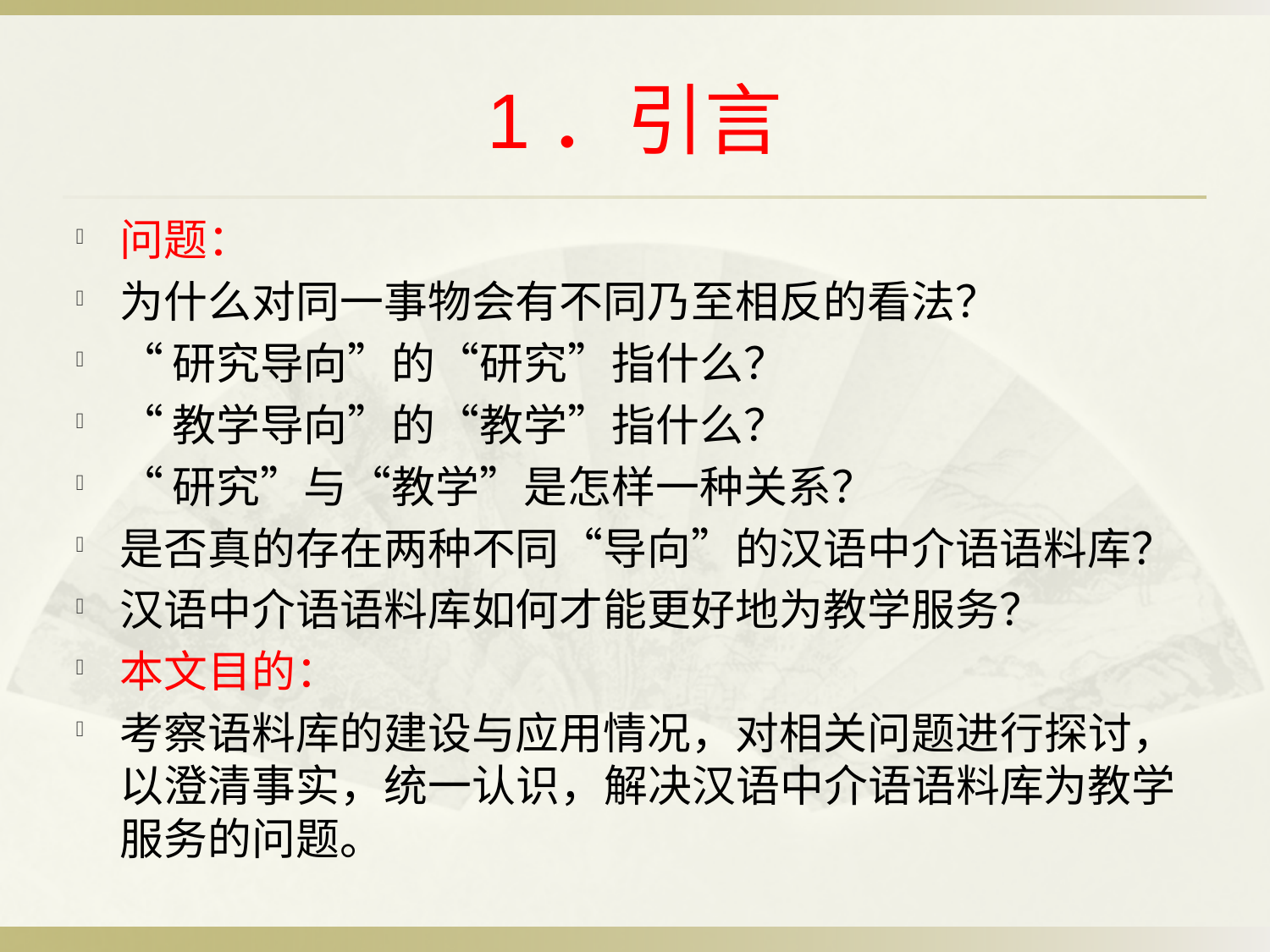

# 1．引言
问题：
为什么对同一事物会有不同乃至相反的看法？
“研究导向”的“研究”指什么？
“教学导向”的“教学”指什么？
“研究”与“教学”是怎样一种关系？
是否真的存在两种不同“导向”的汉语中介语语料库？
汉语中介语语料库如何才能更好地为教学服务？
本文目的：
考察语料库的建设与应用情况，对相关问题进行探讨，以澄清事实，统一认识，解决汉语中介语语料库为教学服务的问题。